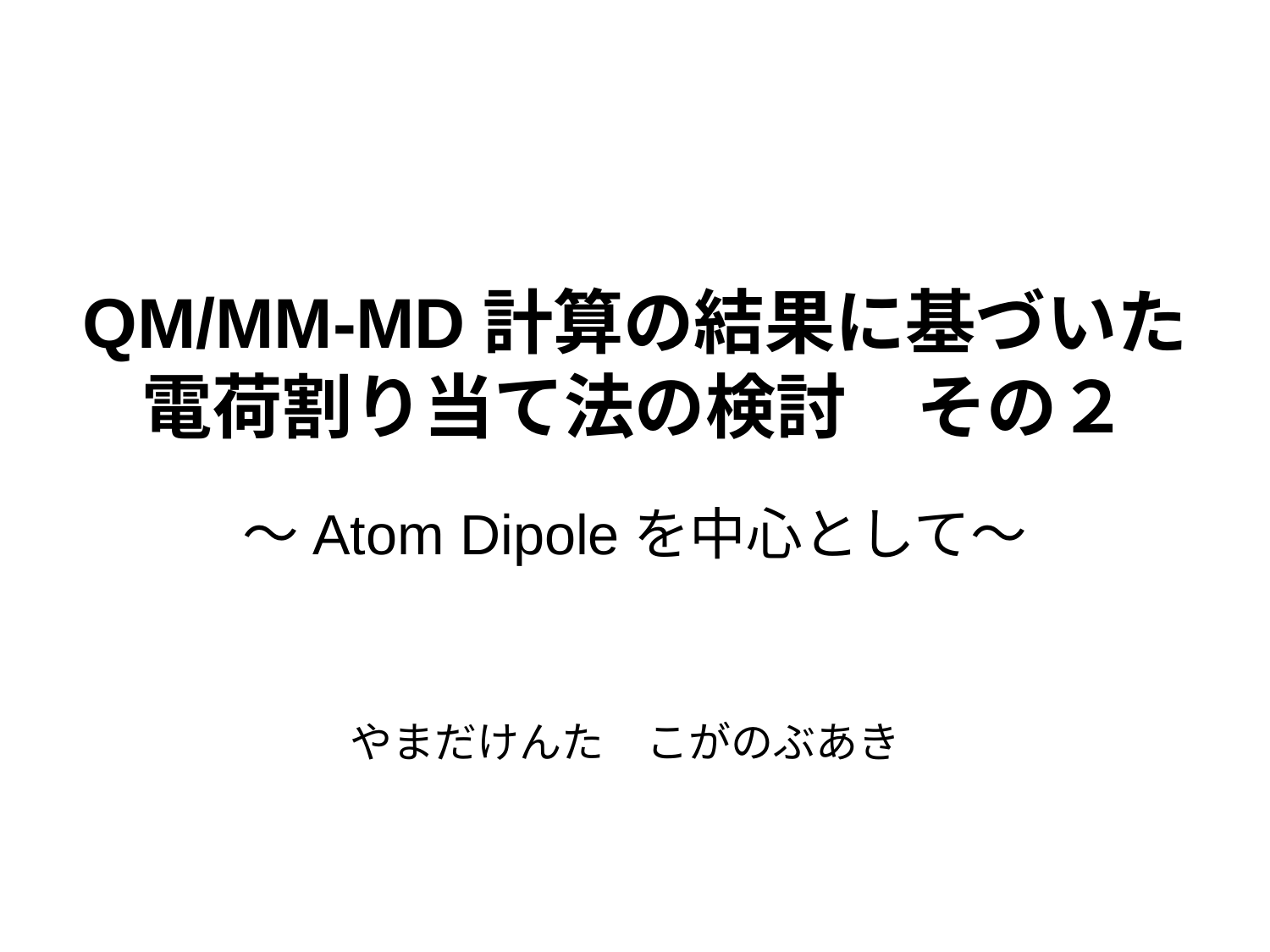

QM/MM-MD計算の結果に基づいた
電荷割り当て法の検討　その２

～Atom Dipoleを中心として～
やまだけんた　こがのぶあき